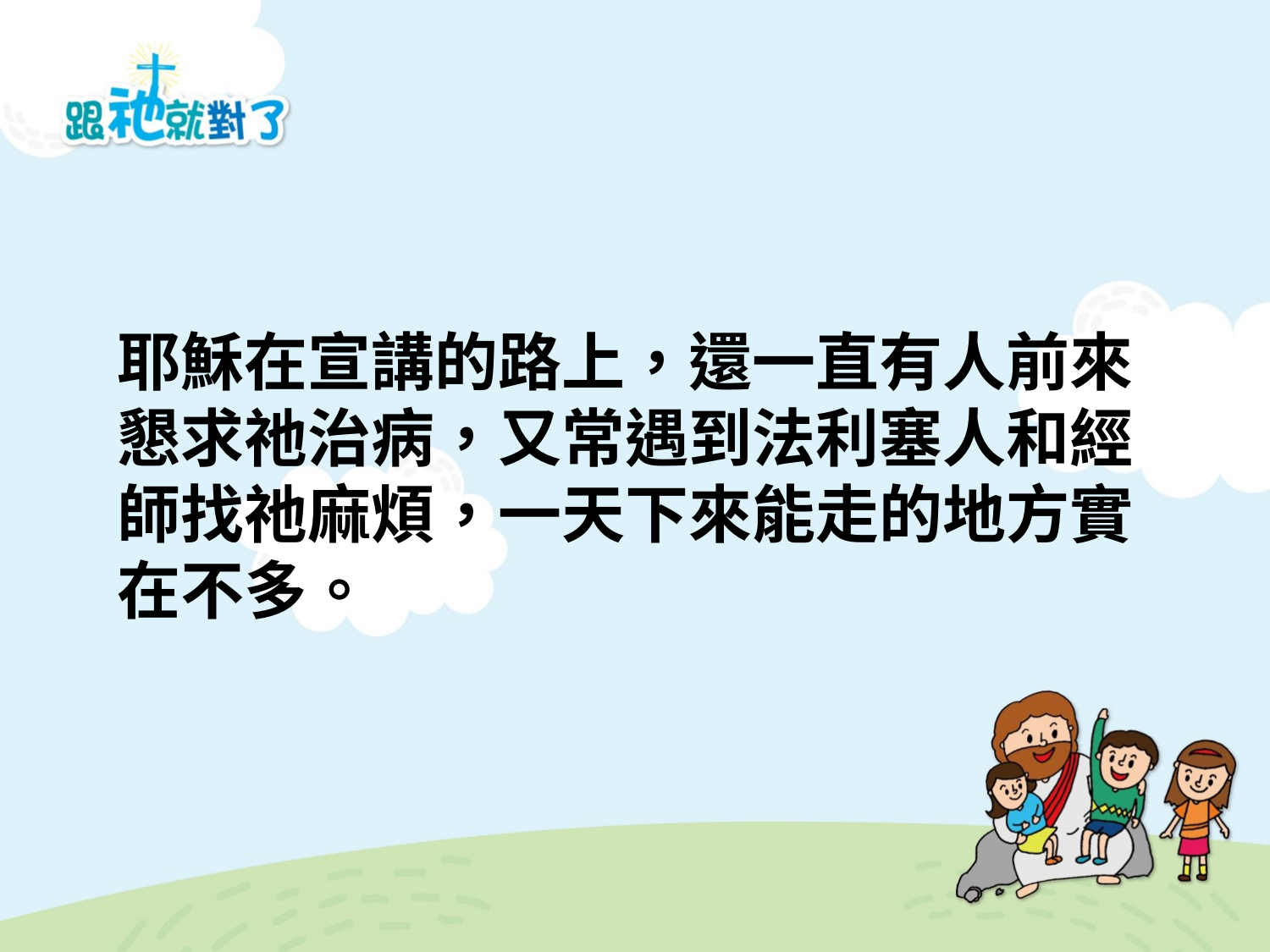

耶穌在宣講的路上，還一直有人前來懇求祂治病，又常遇到法利塞人和經師找祂麻煩，一天下來能走的地方實在不多。